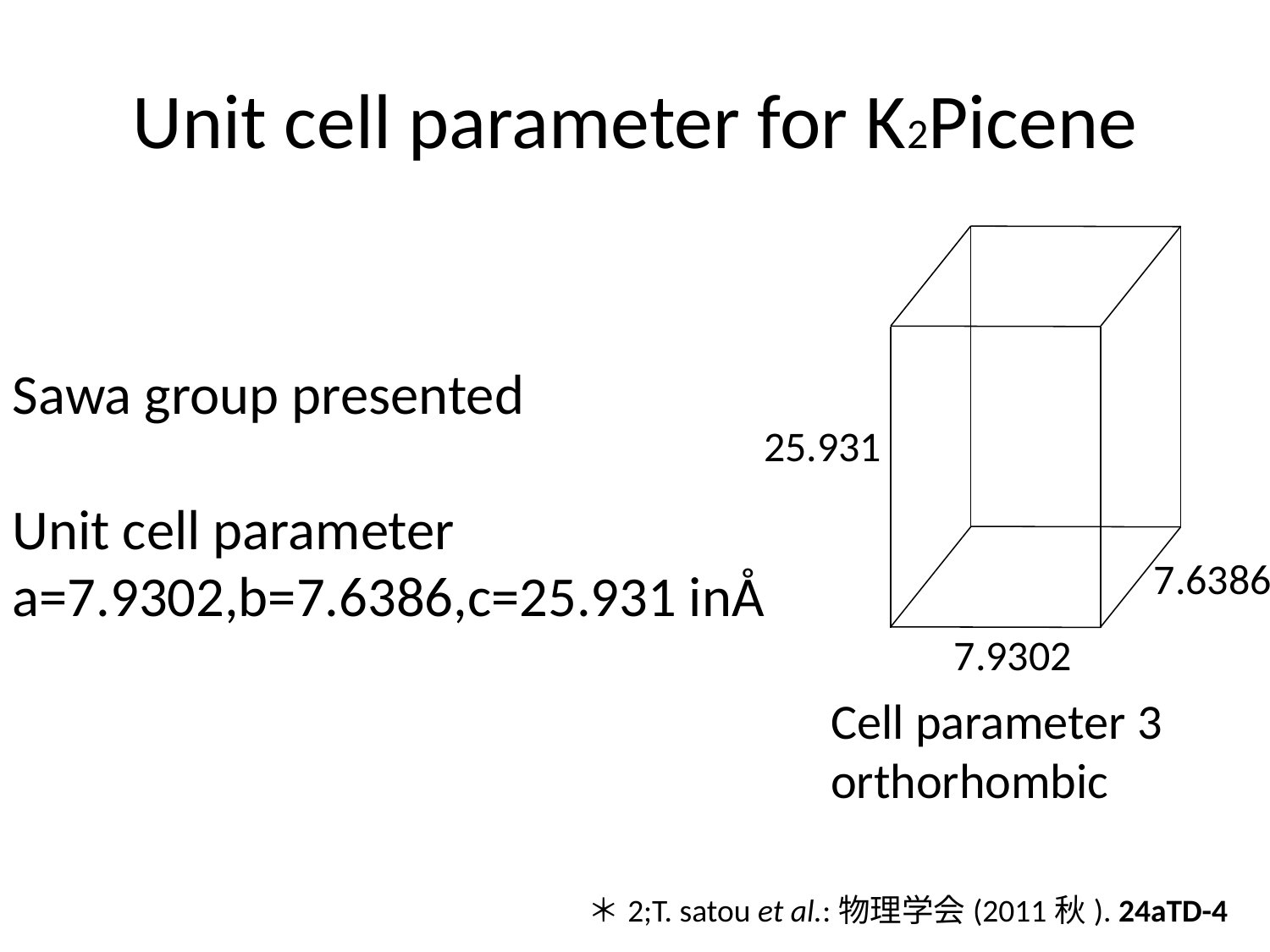

# Unit cell parameter for K2Picene
Sawa group presented

Unit cell parameter
a=7.9302,b=7.6386,c=25.931 inÅ
25.931
7.6386
7.9302
Cell parameter 3
orthorhombic
＊2;T. satou et al.:物理学会(2011秋). 24aTD-4